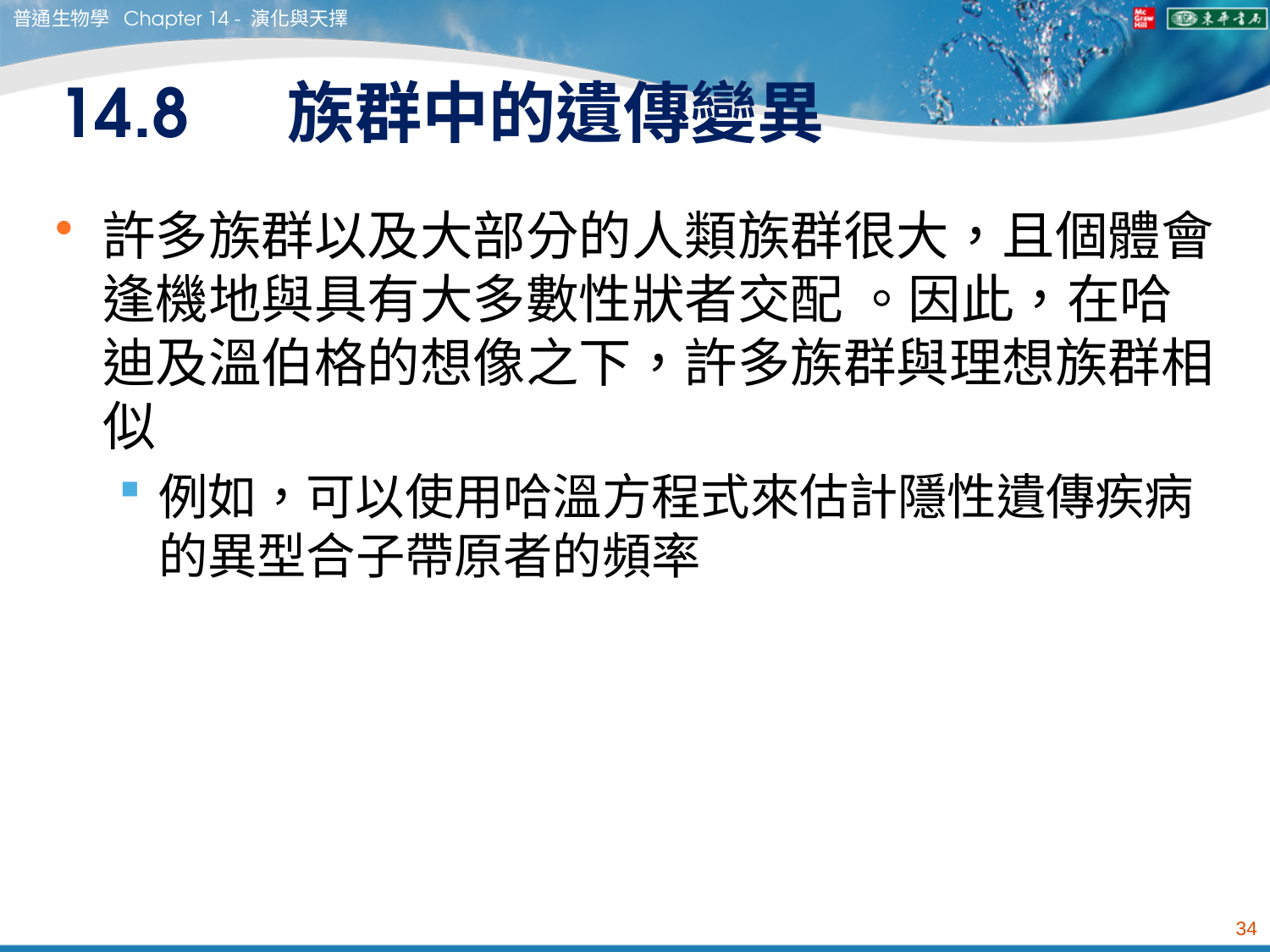

普通生物學  Chapter 14 - 演化與天擇
# 14.8　 族群中的遺傳變異
許多族群以及大部分的人類族群很大，且個體會逢機地與具有大多數性狀者交配 。因此，在哈迪及溫伯格的想像之下，許多族群與理想族群相似
例如，可以使用哈溫方程式來估計隱性遺傳疾病的異型合子帶原者的頻率
34